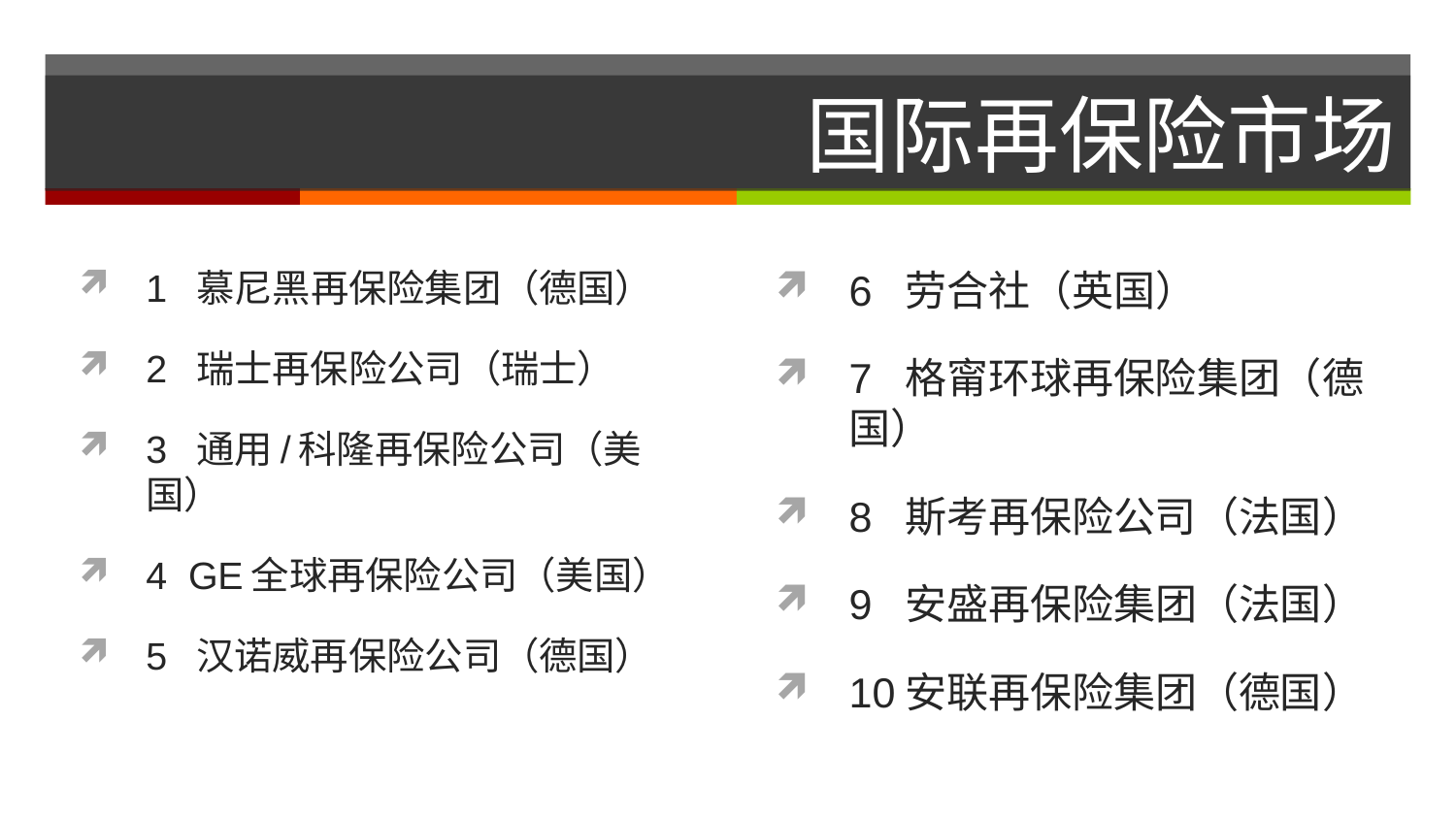

# 国际再保险市场
1  慕尼黑再保险集团（德国）
2  瑞士再保险公司（瑞士）
3  通用/科隆再保险公司（美国）
4  GE全球再保险公司（美国）
5  汉诺威再保险公司（德国）
6  劳合社（英国）
7  格甯环球再保险集团（德国）
8  斯考再保险公司（法国）
9  安盛再保险集团（法国）
10安联再保险集团（德国）